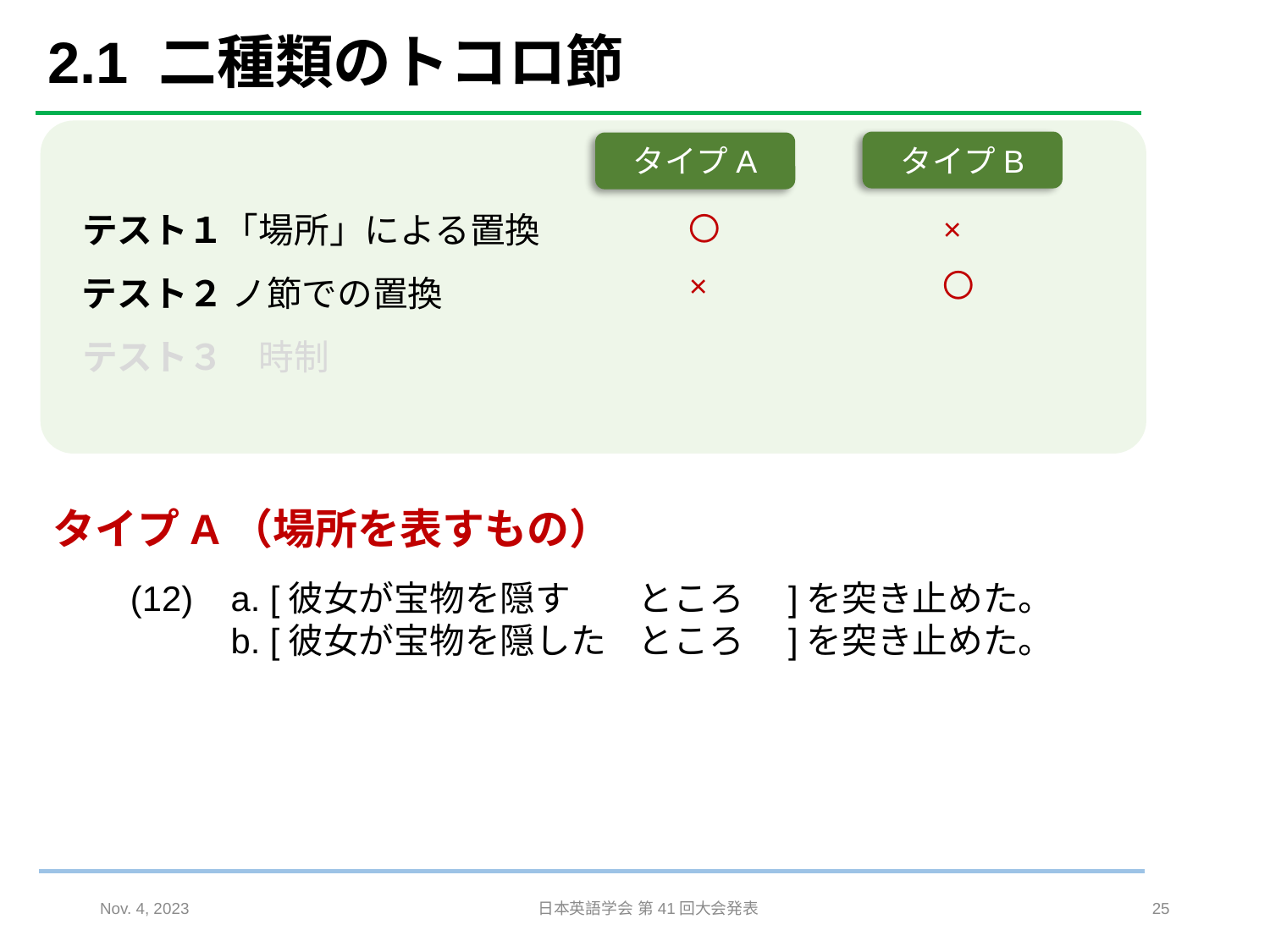

# 2.1 二種類のトコロ節

タイプB
タイプA
テスト１「場所」による置換
〇		×
×		〇
テスト２ ノ節での置換
テスト３　時制
タイプA（場所を表すもの）
(12)	a. [彼⼥が宝物を隠す 	ところ　]を突き⽌めた。
	b. [彼⼥が宝物を隠した	ところ　]を突き⽌めた。
Nov. 4, 2023

日本英語学会 第41回大会発表

25